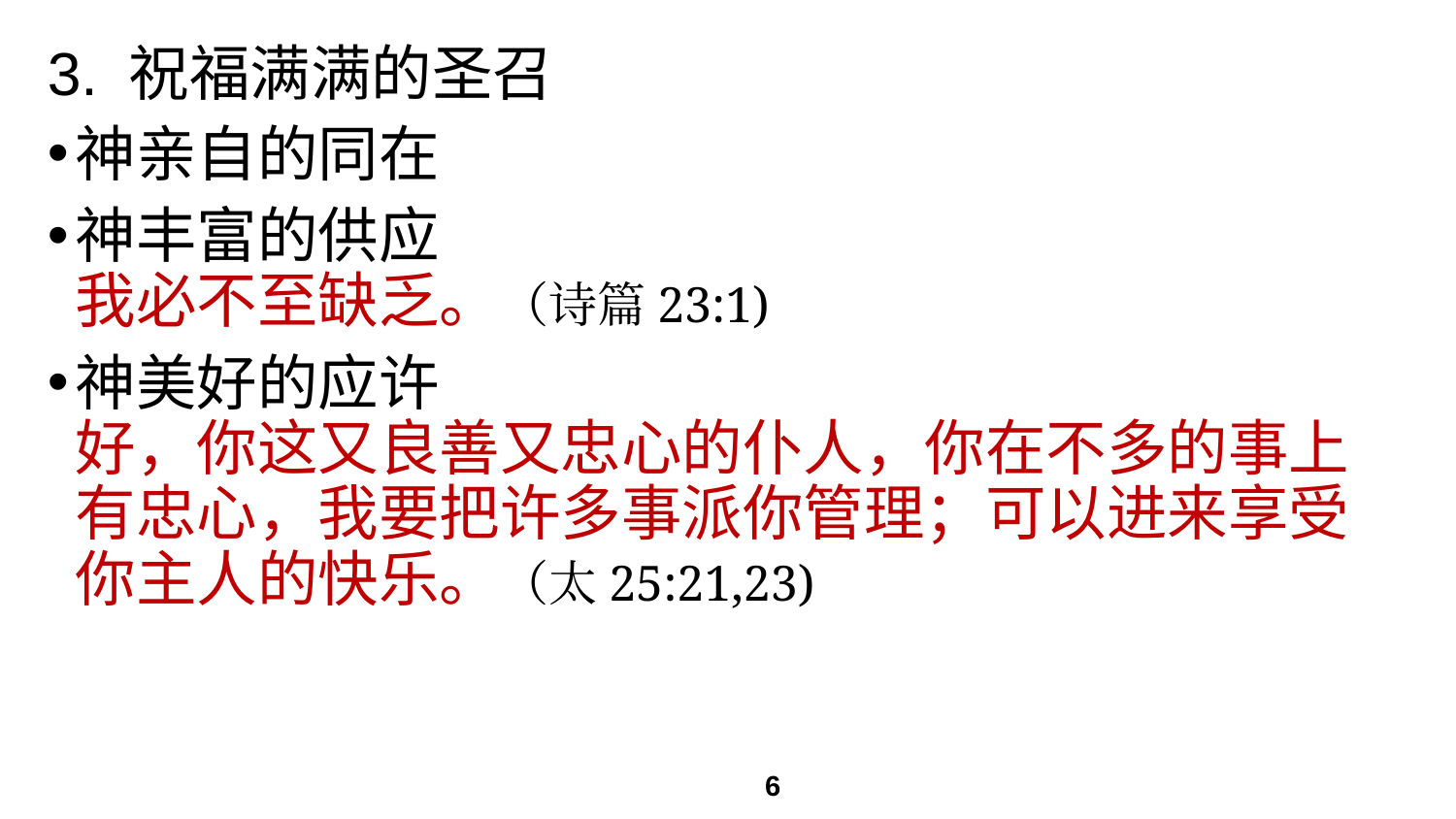

# 3. 祝福满满的圣召
神亲自的同在
神丰富的供应
我必不至缺乏。（诗篇23:1)
神美好的应许
好，你这又良善又忠心的仆人，你在不多的事上有忠心，我要把许多事派你管理；可以进来享受你主人的快乐。（太25:21,23)

6